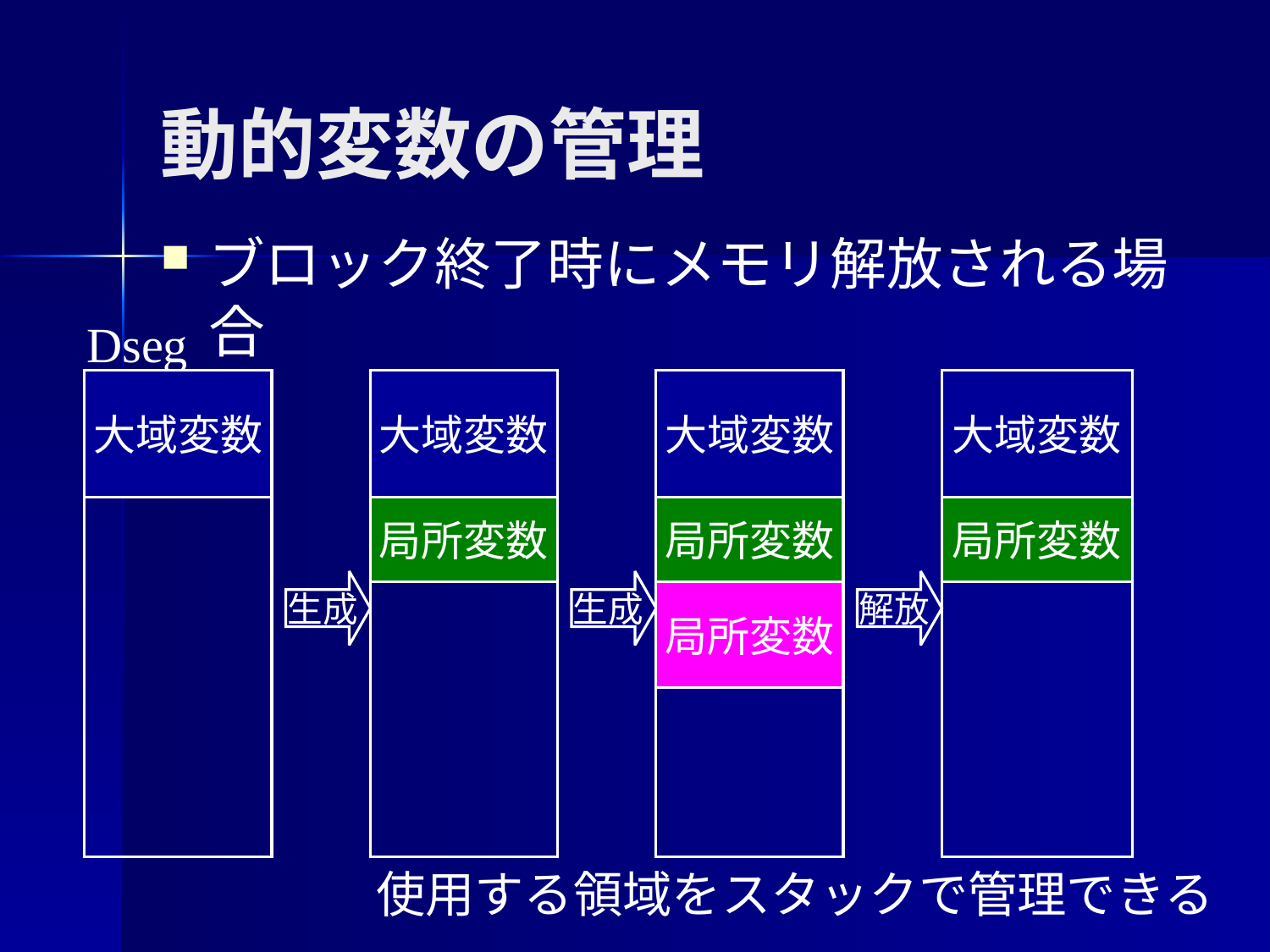

動的変数の管理
ブロック終了時にメモリ解放される場合
Dseg

大域変数

大域変数
局所変数
生成

大域変数
局所変数
生成
局所変数

大域変数
局所変数
解放
使用する領域をスタックで管理できる